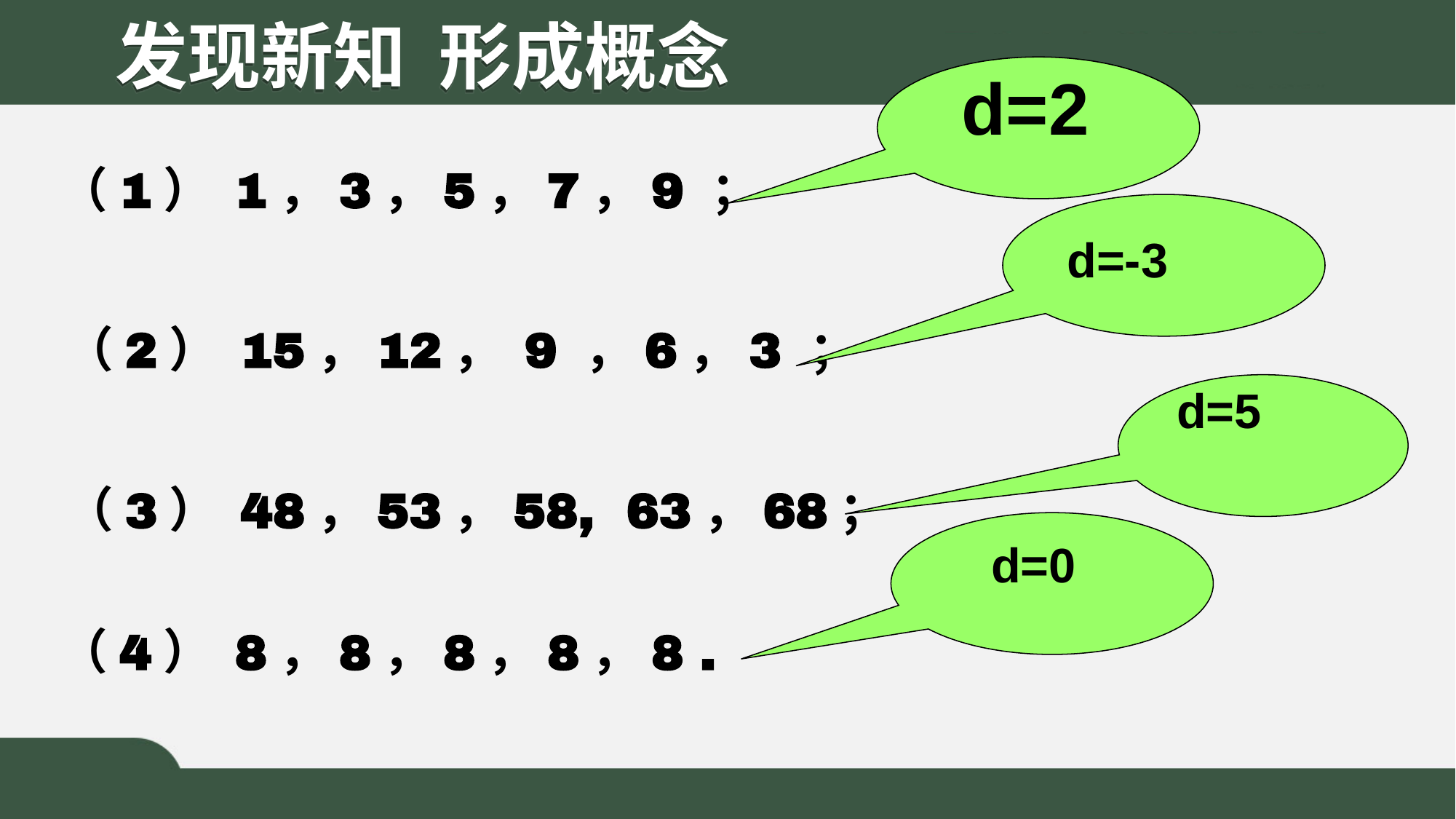

发现新知  形成概念

d=2
（1） 1，3，5，7，9 ；

d=-3
（2） 15，12， 9 ，6，3 ；

d=5
（3） 48，53，58,  63，68；

d=0
（4） 8，8，8，8，8 .